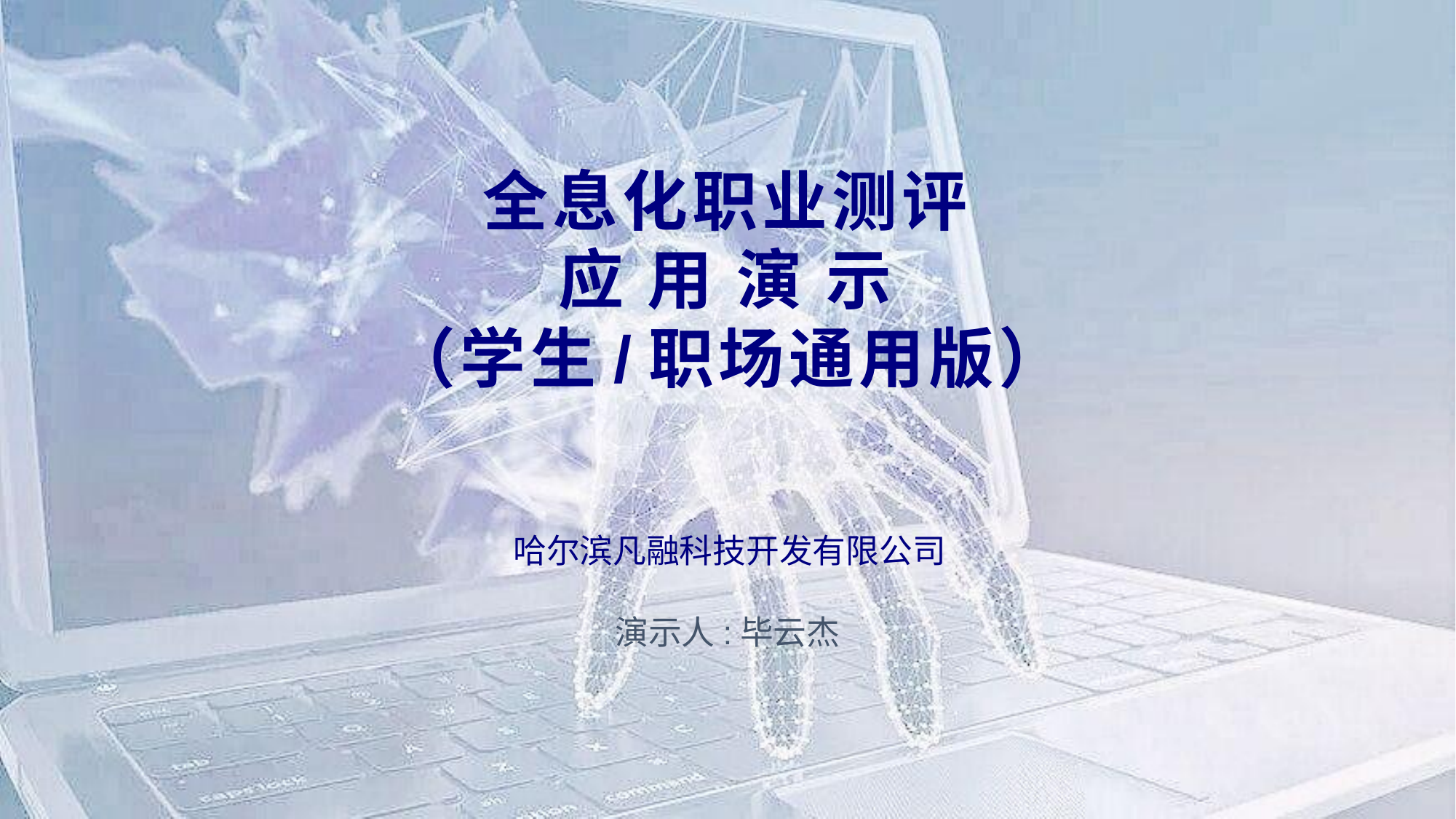

# 全息化职业测评 应 用 演 示 （学生/职场通用版）
哈尔滨凡融科技开发有限公司
演示人:毕云杰